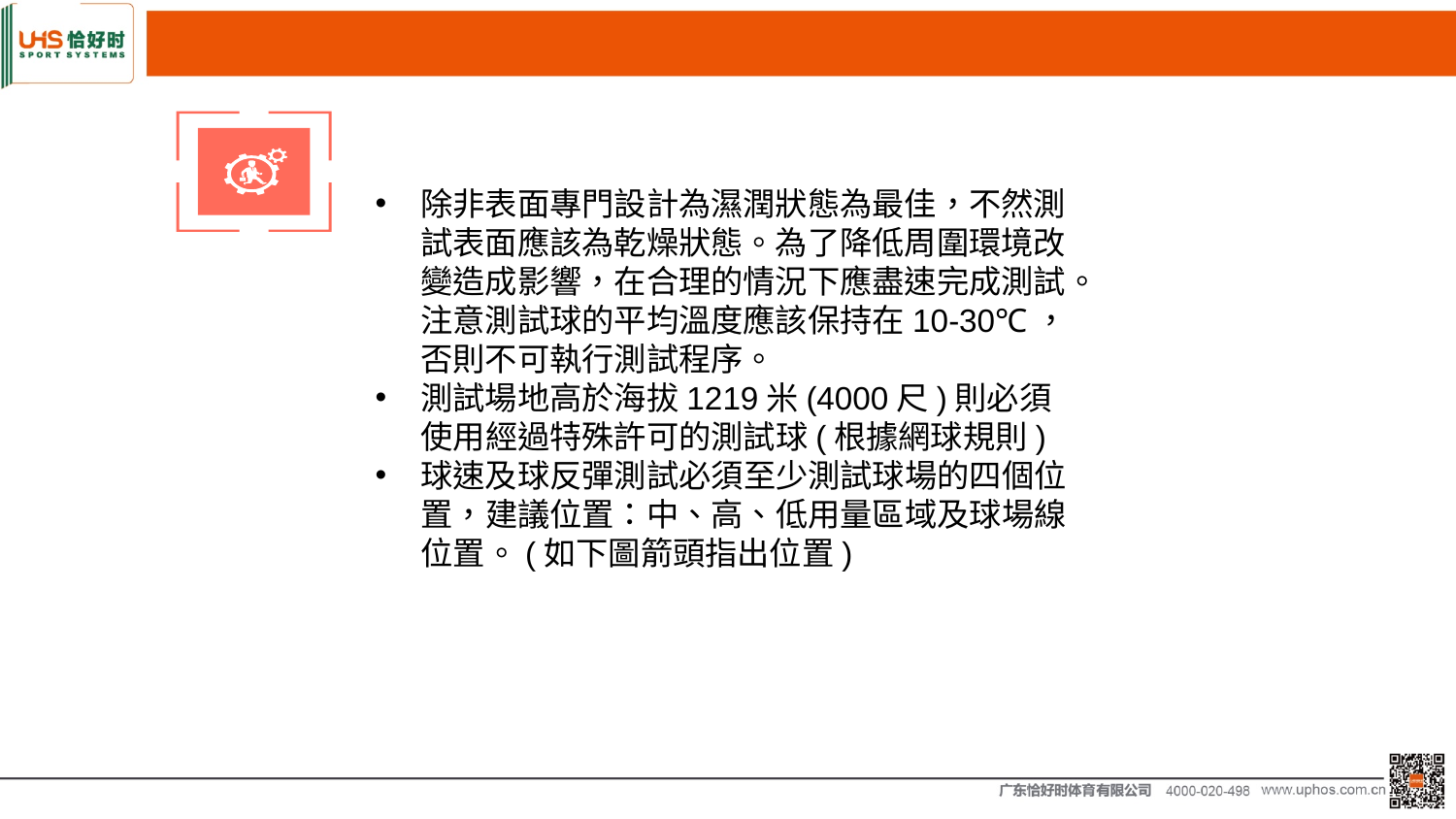

除非表面專門設計為濕潤狀態為最佳，不然測試表面應該為乾燥狀態。為了降低周圍環境改變造成影響，在合理的情況下應盡速完成測試。注意測試球的平均溫度應該保持在10-30℃，否則不可執行測試程序。
測試場地高於海拔1219米(4000尺)則必須使用經過特殊許可的測試球(根據網球規則)
球速及球反彈測試必須至少測試球場的四個位置，建議位置：中、高、低用量區域及球場線位置。(如下圖箭頭指出位置)